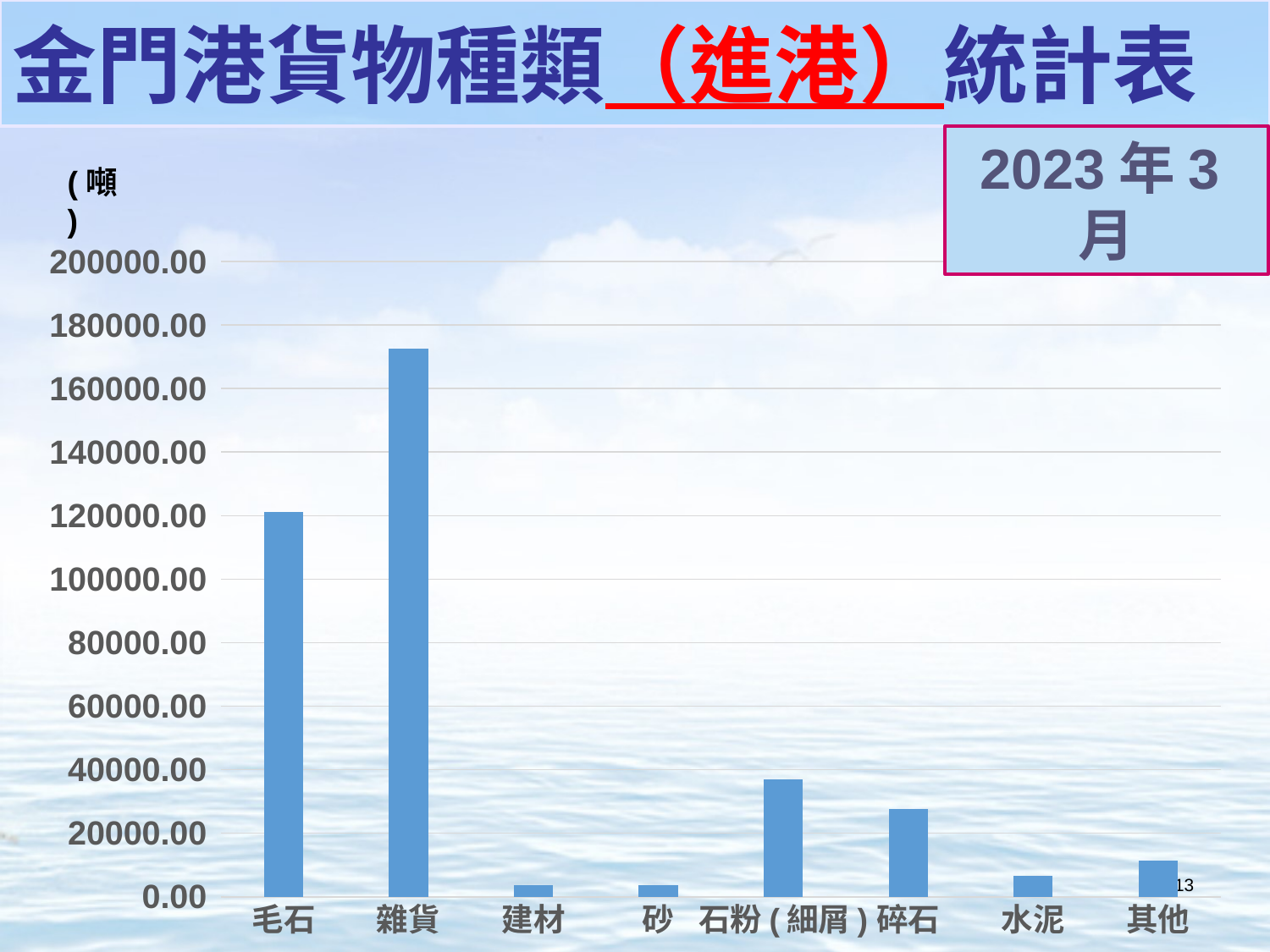

金門港貨物種類（進港）統計表
2023年3月
(噸)

### Chart

| Category |  |
|---|---|
| 毛石 | 121100.0 |
| 雜貨 | 172650.0 |
| 建材 | 3581.0 |
| 砂 | 3750.0 |
| 石粉(細屑) | 36850.0 |
| 碎石 | 27650.0 |
| 水泥 | 6500.0 |
| 其他 | 11448.0 |
13